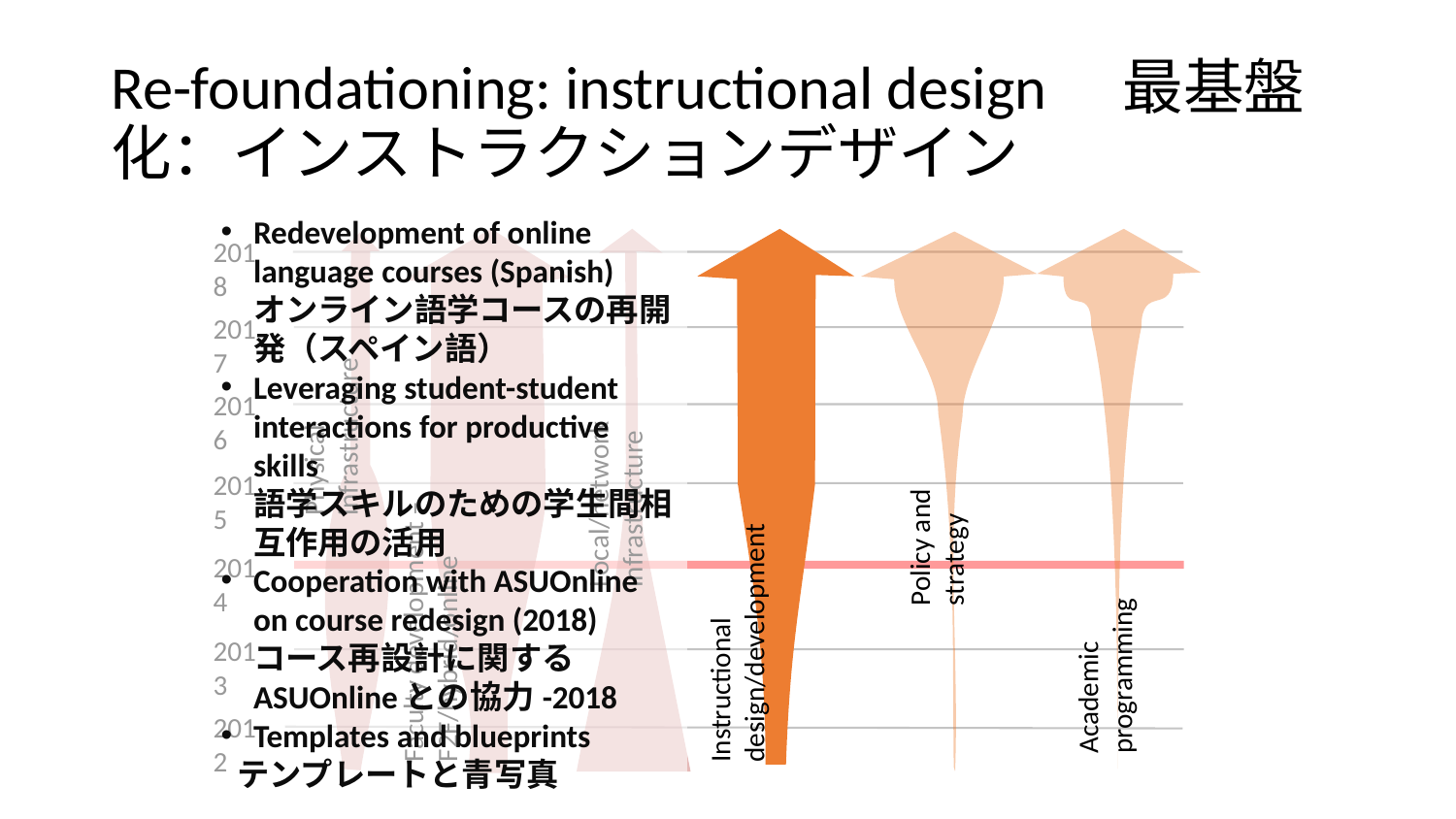

# Re-foundationing: instructional design　最基盤化：インストラクションデザイン
Redevelopment of online language courses (Spanish)
オンライン語学コースの再開発（スペイン語）
Leveraging student-student interactions for productive skills
語学スキルのための学生間相互作用の活用
Cooperation with ASUOnline on course redesign (2018)
コース再設計に関するASUOnlineとの協力-2018
Templates and blueprints
テンプレートと青写真
2018

2017
Physical infrastructure
2016
Local/network infrastructure
2015
Policy and strategy
Faculty development – F2F/hybrid/online
2014
Instructional design/development
Academic programming
2013
2012